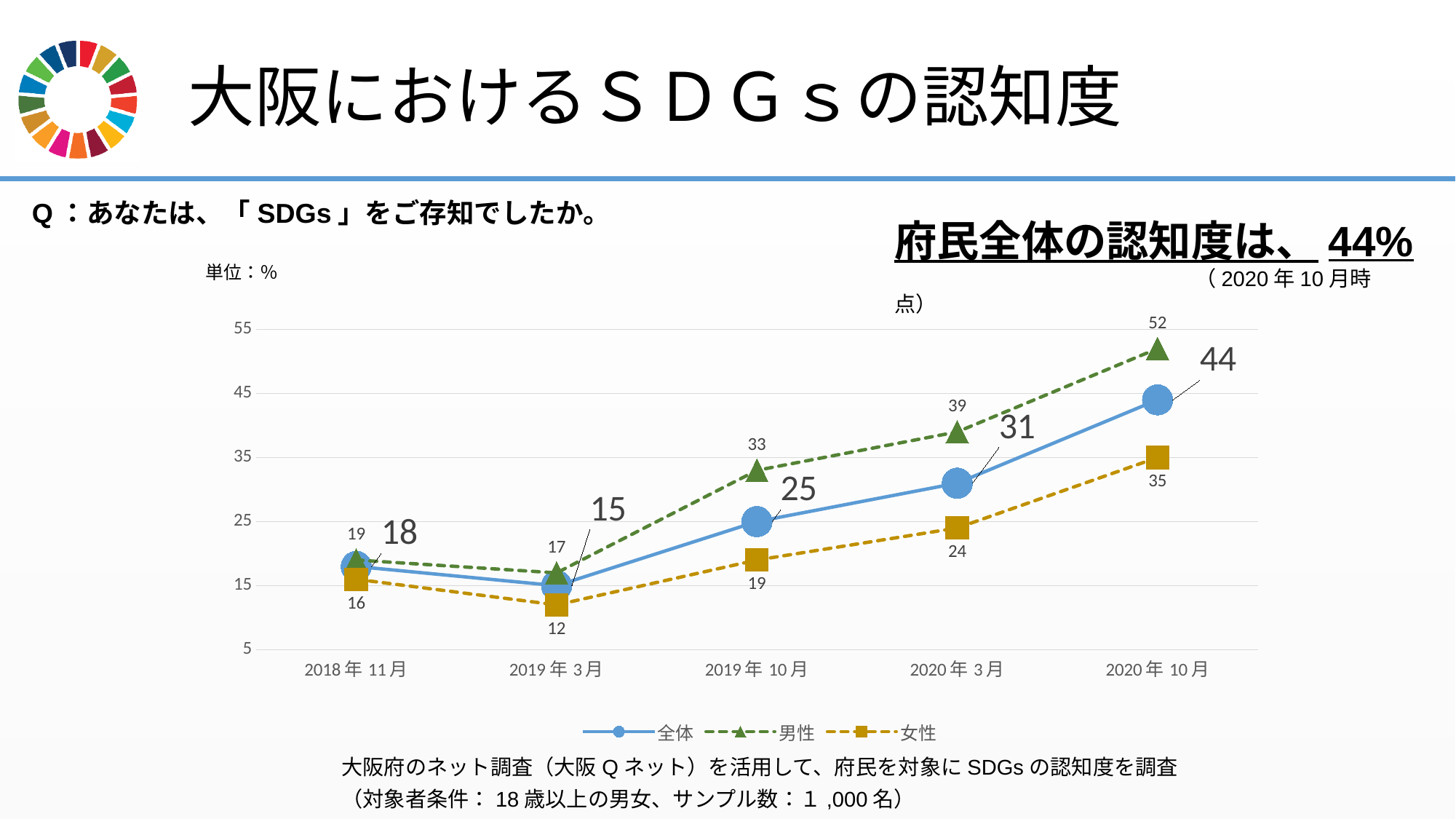

# 大阪におけるＳＤＧｓの認知度
　Q：あなたは、「SDGs」をご存知でしたか。
府民全体の認知度は、44%
（2020年10月時点）

### Chart

| Category | 全体 | 男性 | 女性 |
|---|---|---|---|
| 43405 | 18.0 | 19.0 | 16.0 |
| 43525 | 15.0 | 17.0 | 12.0 |
| 43739 | 25.0 | 33.0 | 19.0 |
| 43891 | 31.0 | 39.0 | 24.0 |
| 44105 | 44.0 | 52.0 | 35.0 |
大阪府のネット調査（大阪Qネット）を活用して、府民を対象にSDGsの認知度を調査
（対象者条件：18歳以上の男女、サンプル数：１,000名）